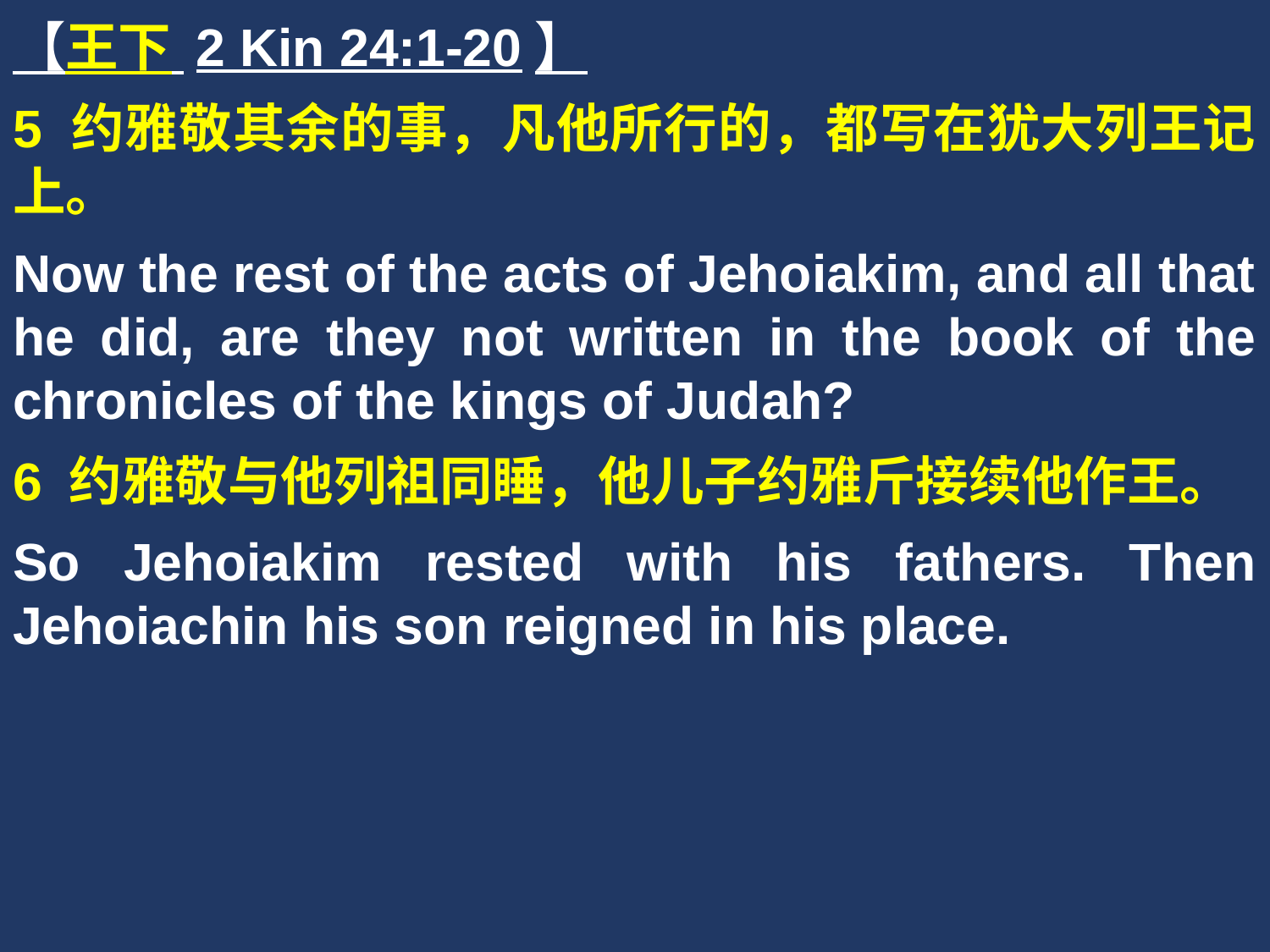

【王下 2 Kin 24:1-20】
5 约雅敬其余的事，凡他所行的，都写在犹大列王记上。
Now the rest of the acts of Jehoiakim, and all that he did, are they not written in the book of the chronicles of the kings of Judah?
6 约雅敬与他列祖同睡，他儿子约雅斤接续他作王。
So Jehoiakim rested with his fathers. Then Jehoiachin his son reigned in his place.